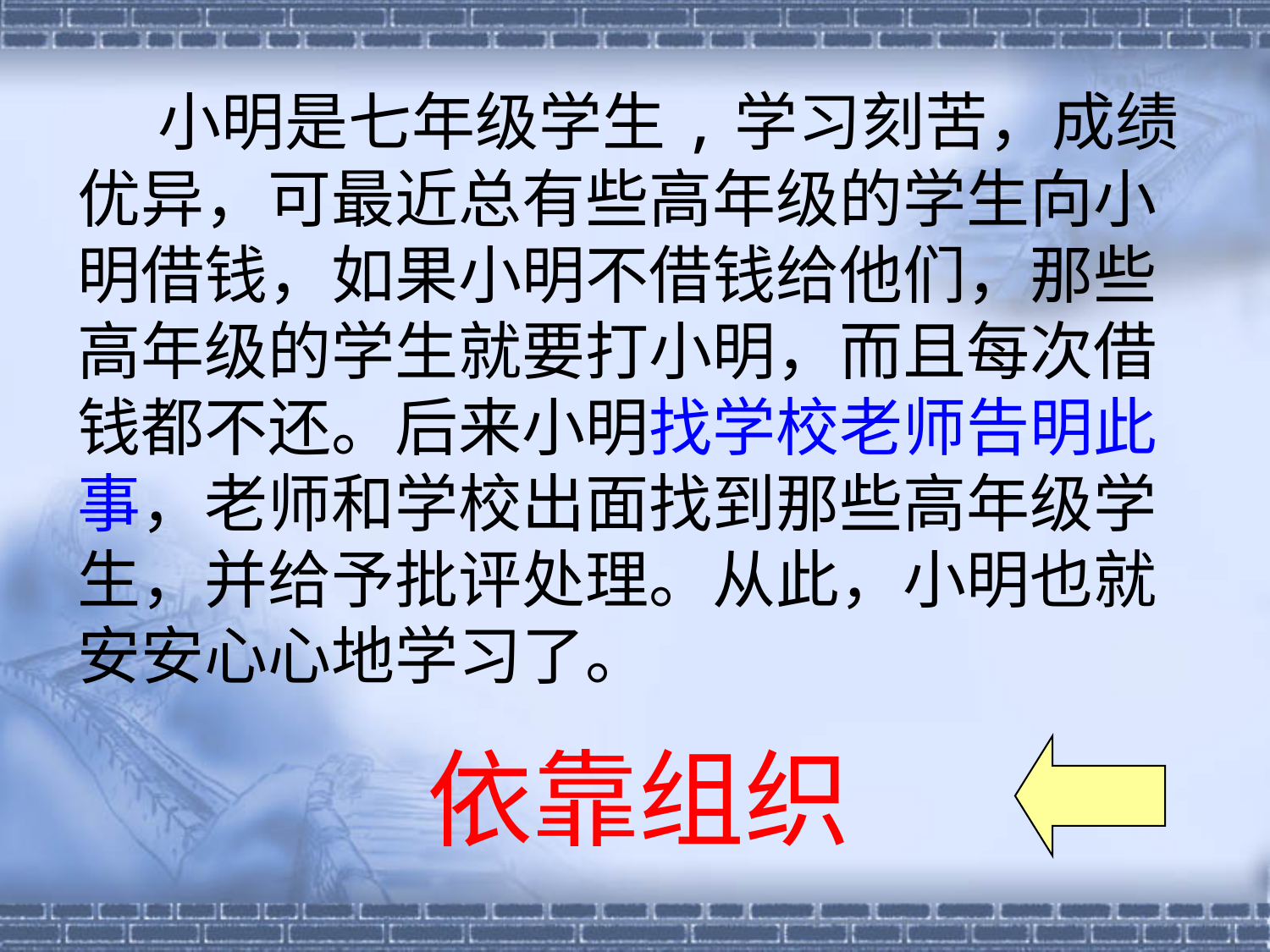

# 小明是七年级学生,学习刻苦，成绩优异，可最近总有些高年级的学生向小明借钱，如果小明不借钱给他们，那些高年级的学生就要打小明，而且每次借钱都不还。后来小明找学校老师告明此事，老师和学校出面找到那些高年级学生，并给予批评处理。从此，小明也就安安心心地学习了。

依靠组织